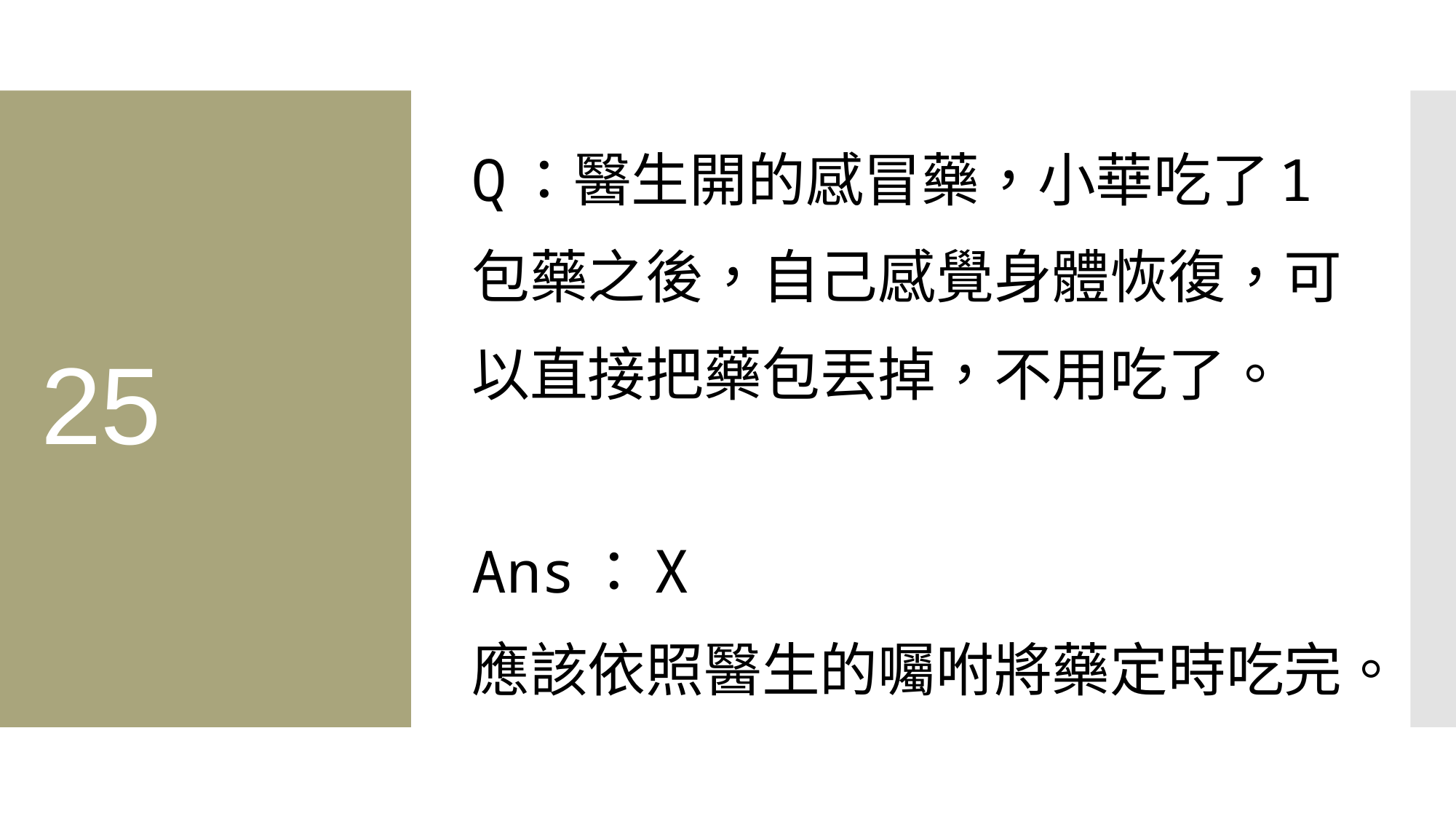

Q：醫生開的感冒藥，小華吃了1包藥之後，自己感覺身體恢復，可以直接把藥包丟掉，不用吃了。

Ans：Ⅹ
應該依照醫生的囑咐將藥定時吃完。
# 25